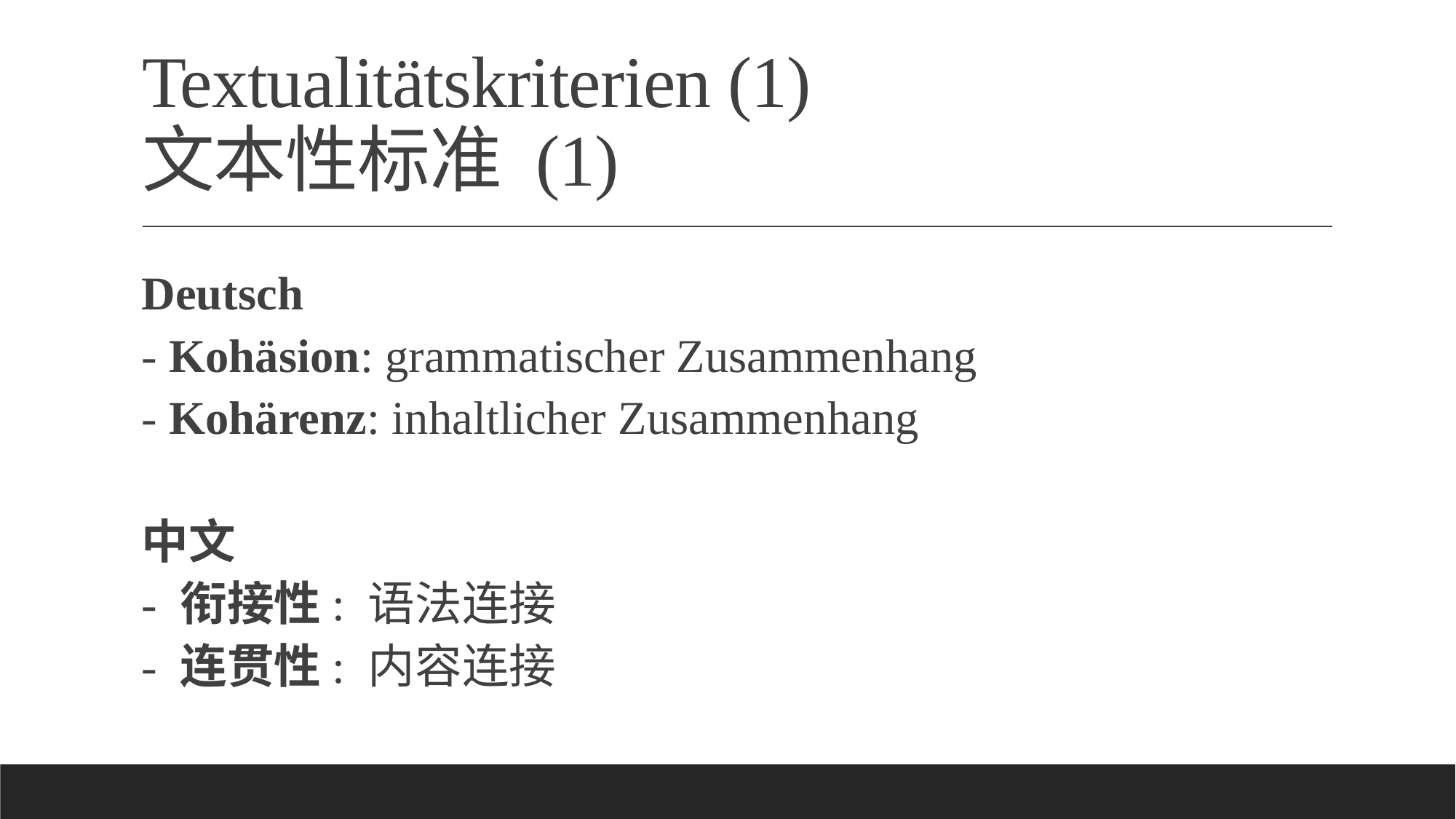

# Textualitätskriterien (1) 文本性标准 (1)
Deutsch
- Kohäsion: grammatischer Zusammenhang
- Kohärenz: inhaltlicher Zusammenhang
中文
- 衔接性: 语法连接
- 连贯性: 内容连接